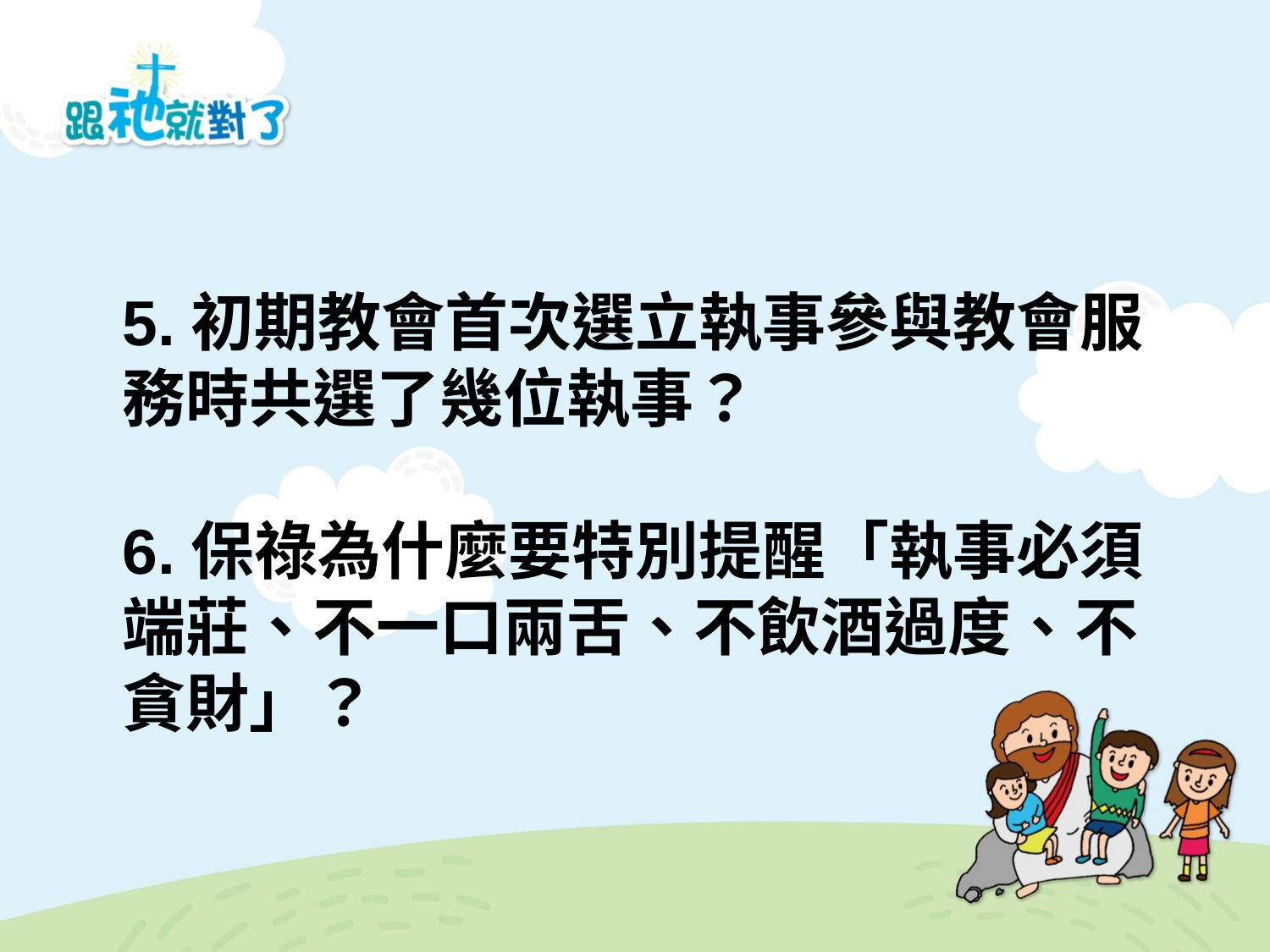

5.初期教會首次選立執事參與教會服務時共選了幾位執事？

6.保祿為什麼要特別提醒「執事必須端莊、不一口兩舌、不飲酒過度、不貪財」？